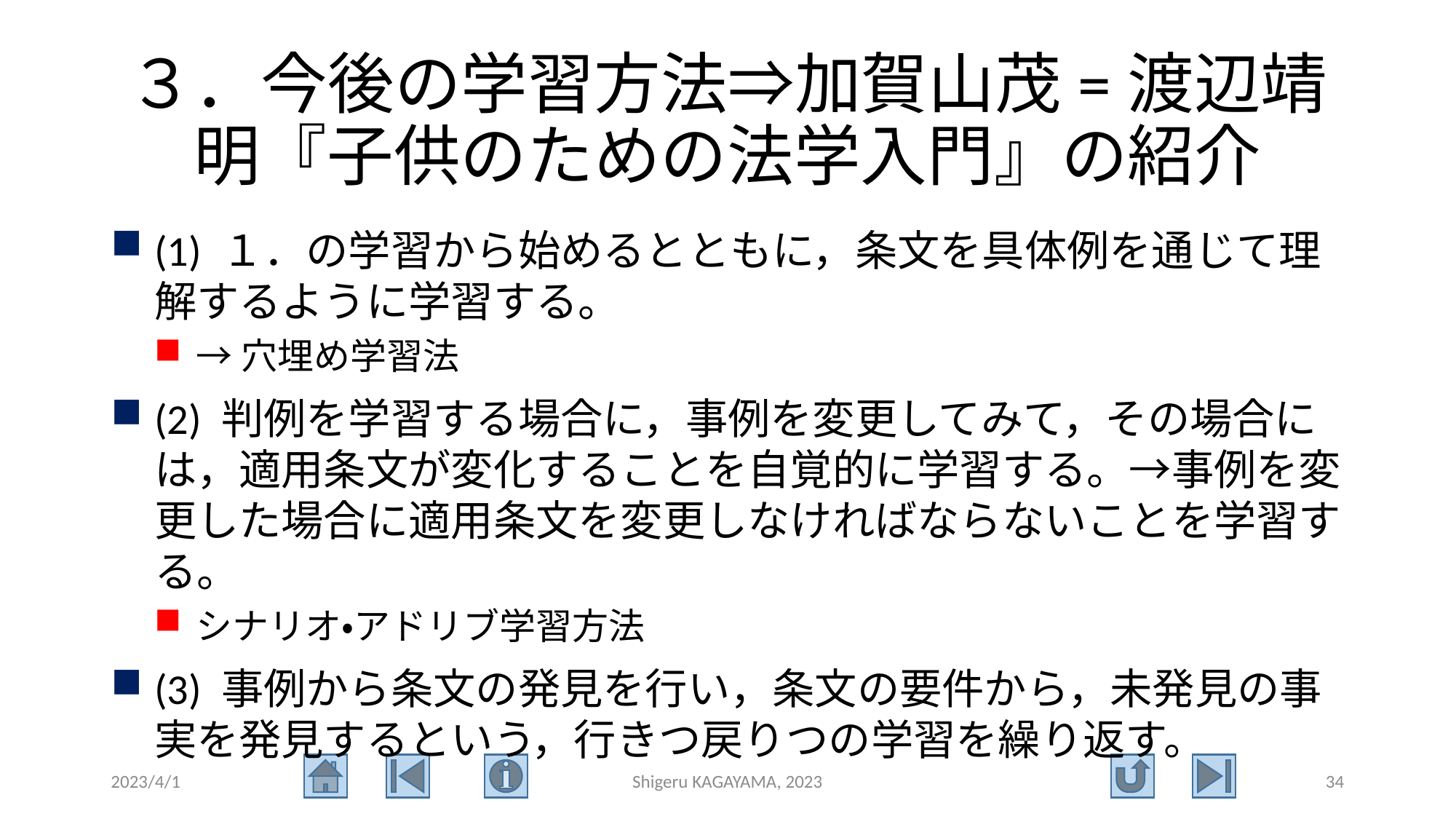

# ３．今後の学習方法⇒加賀山茂=渡辺靖明『子供のための法学入門』の紹介
(1) １．の学習から始めるとともに，条文を具体例を通じて理解するように学習する。
→穴埋め学習法
(2) 判例を学習する場合に，事例を変更してみて，その場合には，適用条文が変化することを自覚的に学習する。→事例を変更した場合に適用条文を変更しなければならないことを学習する。
シナリオ・アドリブ学習方法
(3) 事例から条文の発見を行い，条文の要件から，未発見の事実を発見するという，行きつ戻りつの学習を繰り返す。
2023/4/1
Shigeru KAGAYAMA, 2023
34